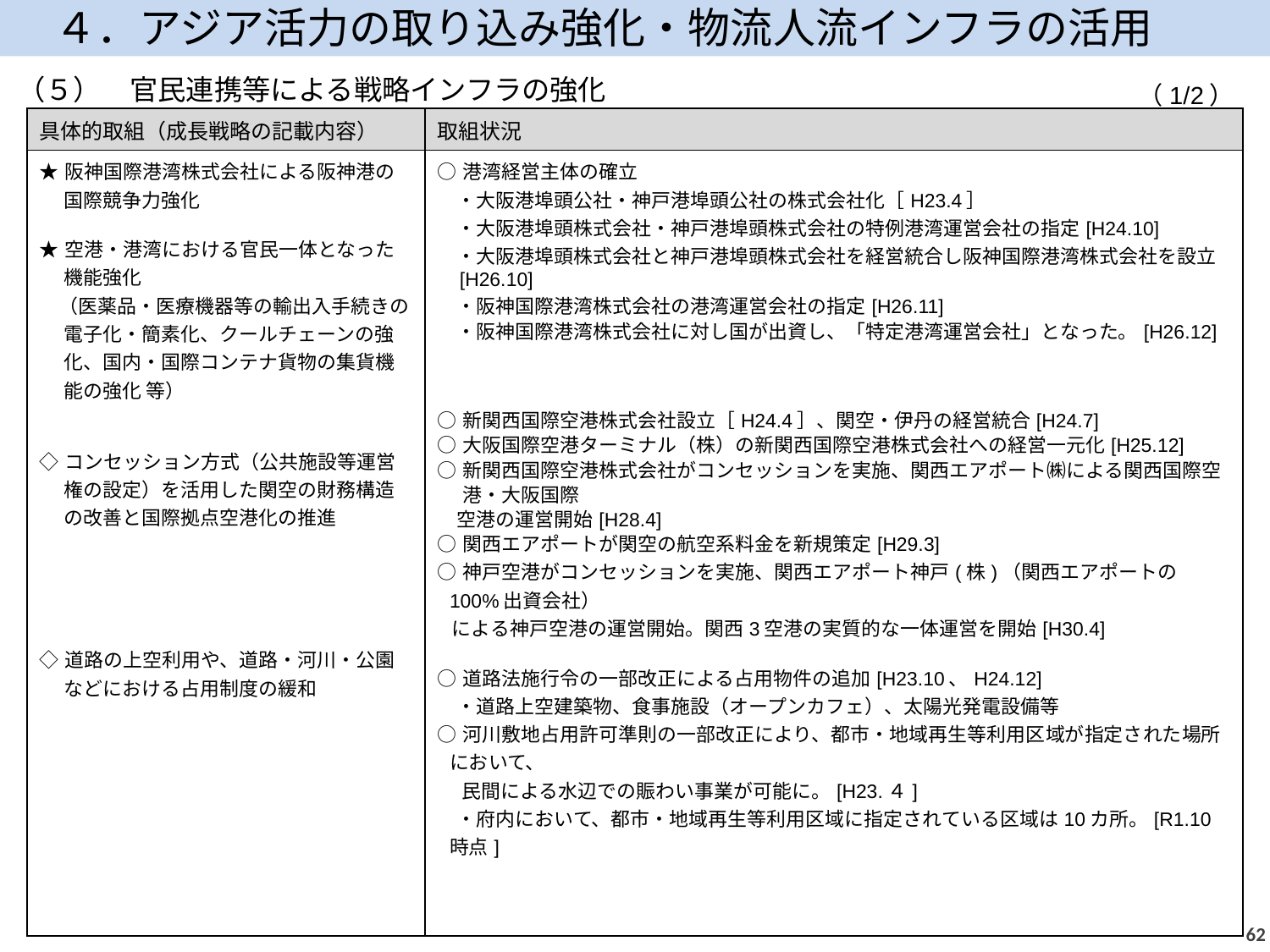

４．アジア活力の取り込み強化・物流人流インフラの活用
（５）　官民連携等による戦略インフラの強化
（1/2）
| 具体的取組（成長戦略の記載内容） | 取組状況 |
| --- | --- |
| ★阪神国際港湾株式会社による阪神港の国際競争力強化 ★空港・港湾における官民一体となった機能強化 　（医薬品・医療機器等の輸出入手続きの電子化・簡素化、クールチェーンの強化、国内・国際コンテナ貨物の集貨機能の強化 等） ◇コンセッション方式（公共施設等運営権の設定）を活用した関空の財務構造の改善と国際拠点空港化の推進　 ◇道路の上空利用や、道路・河川・公園などにおける占用制度の緩和 | ○港湾経営主体の確立 　・大阪港埠頭公社・神戸港埠頭公社の株式会社化［H23.4］ 　・大阪港埠頭株式会社・神戸港埠頭株式会社の特例港湾運営会社の指定[H24.10] 　・大阪港埠頭株式会社と神戸港埠頭株式会社を経営統合し阪神国際港湾株式会社を設立 [H26.10] 　・阪神国際港湾株式会社の港湾運営会社の指定[H26.11] 　・阪神国際港湾株式会社に対し国が出資し、「特定港湾運営会社」となった。[H26.12] ○新関西国際空港株式会社設立［H24.4］、関空・伊丹の経営統合[H24.7] ○大阪国際空港ターミナル（株）の新関西国際空港株式会社への経営一元化[H25.12] ○新関西国際空港株式会社がコンセッションを実施、関西エアポート㈱による関西国際空港・大阪国際 　空港の運営開始[H28.4] ○関西エアポートが関空の航空系料金を新規策定[H29.3] ○神戸空港がコンセッションを実施、関西エアポート神戸(株)（関西エアポートの100%出資会社） による神戸空港の運営開始。関西3空港の実質的な一体運営を開始[H30.4] ○道路法施行令の一部改正による占用物件の追加[H23.10、H24.12] 　・道路上空建築物、食事施設（オープンカフェ）、太陽光発電設備等 ○河川敷地占用許可準則の一部改正により、都市・地域再生等利用区域が指定された場所において、　　 　 民間による水辺での賑わい事業が可能に。[H23.４] 　・府内において、都市・地域再生等利用区域に指定されている区域は10カ所。[R1.10時点] |
62